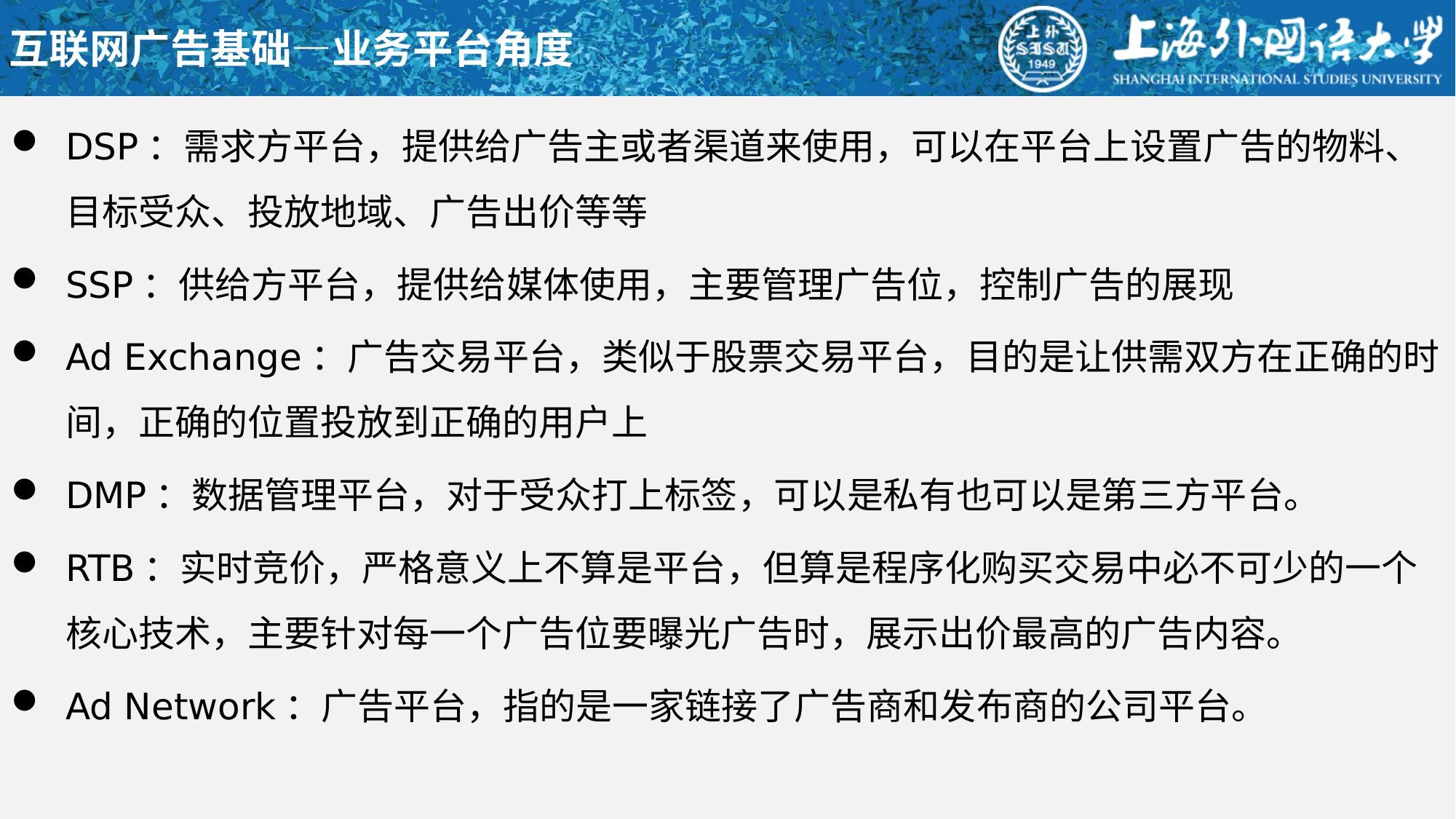

# 互联网广告基础—业务平台角度
DSP：需求方平台，提供给广告主或者渠道来使用，可以在平台上设置广告的物料、目标受众、投放地域、广告出价等等
SSP：供给方平台，提供给媒体使用，主要管理广告位，控制广告的展现
Ad Exchange：广告交易平台，类似于股票交易平台，目的是让供需双方在正确的时间，正确的位置投放到正确的用户上
DMP：数据管理平台，对于受众打上标签，可以是私有也可以是第三方平台。
RTB：实时竞价，严格意义上不算是平台，但算是程序化购买交易中必不可少的一个核心技术，主要针对每一个广告位要曝光广告时，展示出价最高的广告内容。
Ad Network：广告平台，指的是一家链接了广告商和发布商的公司平台。